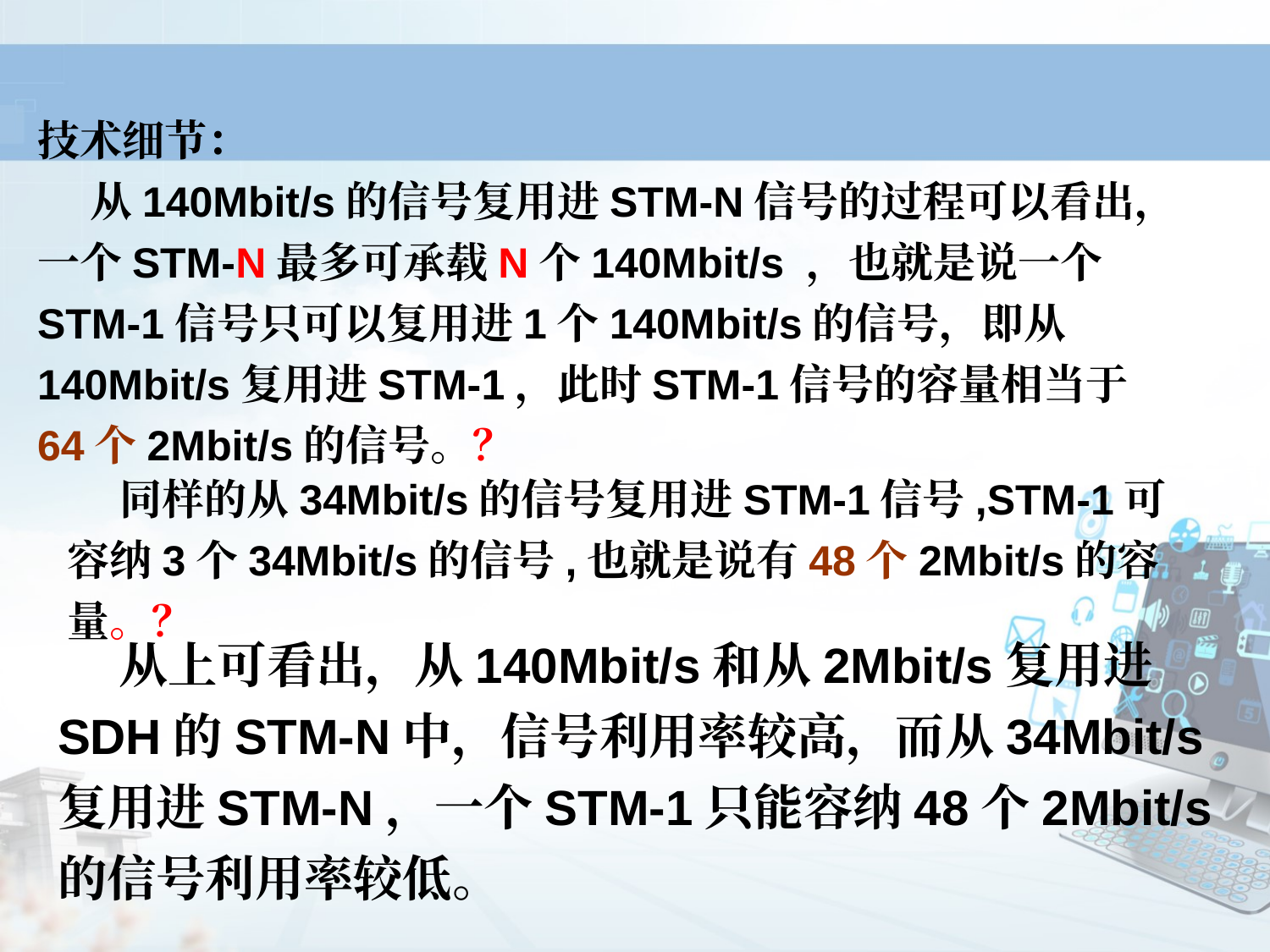

技术细节：
    从140Mbit/s的信号复用进STM-N信号的过程可以看出，一个STM-N最多可承载N个140Mbit/s ，也就是说一个STM-1信号只可以复用进1个140Mbit/s的信号，即从140Mbit/s复用进STM-1，此时STM-1信号的容量相当于64个2Mbit/s的信号。？
    同样的从34Mbit/s的信号复用进STM-1信号,STM-1可容纳3个34Mbit/s的信号,也就是说有48个2Mbit/s的容量。？
    从上可看出，从140Mbit/s和从2Mbit/s复用进SDH的STM-N中，信号利用率较高，而从34Mbit/s复用进STM-N，一个STM-1只能容纳48个2Mbit/s的信号利用率较低。